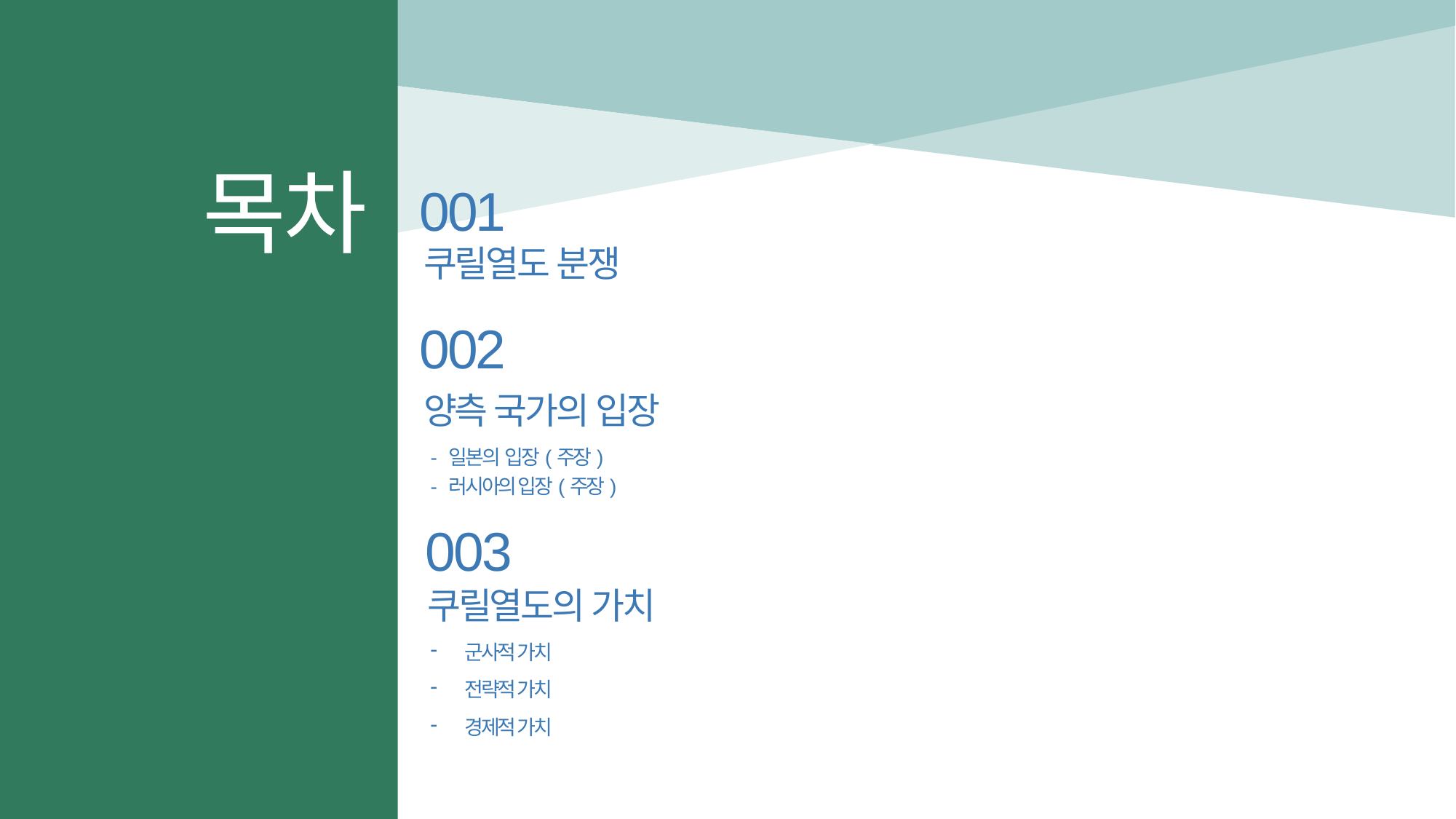

목차
001
쿠릴열도 분쟁
002
양측 국가의 입장
-  일본의  입장(주장)
-  러시아의 입장(주장)
003
쿠릴열도의 가치
군사적 가치
전략적 가치
경제적 가치